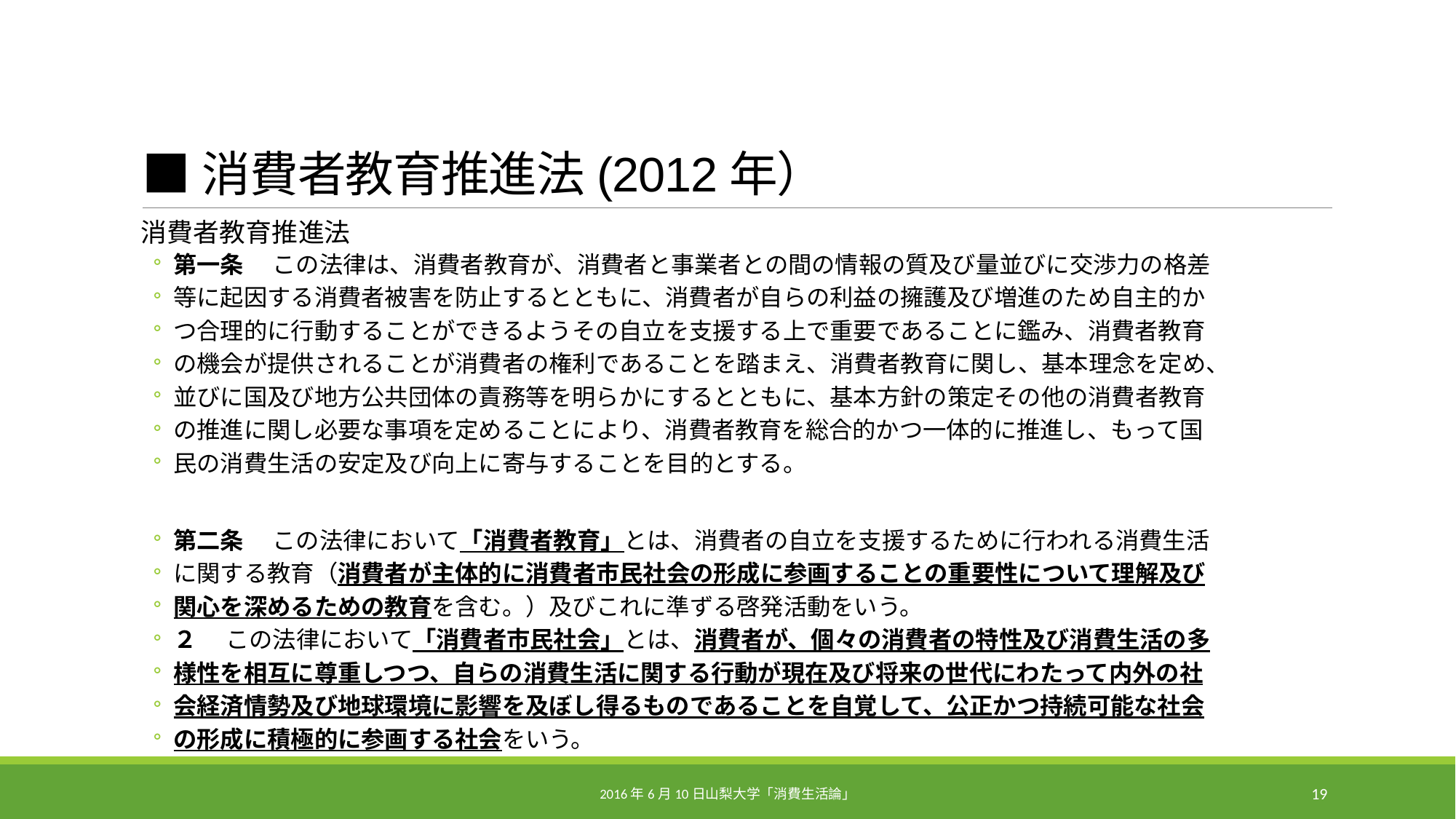

# ■消費者教育推進法(2012年）
消費者教育推進法
第一条 　この法律は、消費者教育が、消費者と事業者との間の情報の質及び量並びに交渉力の格差
等に起因する消費者被害を防止するとともに、消費者が自らの利益の擁護及び増進のため自主的か
つ合理的に行動することができるようその自立を支援する上で重要であることに鑑み、消費者教育
の機会が提供されることが消費者の権利であることを踏まえ、消費者教育に関し、基本理念を定め、
並びに国及び地方公共団体の責務等を明らかにするとともに、基本方針の策定その他の消費者教育
の推進に関し必要な事項を定めることにより、消費者教育を総合的かつ一体的に推進し、もって国
民の消費生活の安定及び向上に寄与することを目的とする。

第二条 　この法律において「消費者教育」とは、消費者の自立を支援するために行われる消費生活
に関する教育（消費者が主体的に消費者市民社会の形成に参画することの重要性について理解及び
関心を深めるための教育を含む。）及びこれに準ずる啓発活動をいう。
２ 　この法律において「消費者市民社会」とは、消費者が、個々の消費者の特性及び消費生活の多
様性を相互に尊重しつつ、自らの消費生活に関する行動が現在及び将来の世代にわたって内外の社
会経済情勢及び地球環境に影響を及ぼし得るものであることを自覚して、公正かつ持続可能な社会
の形成に積極的に参画する社会をいう。

2016年6月10日山梨大学「消費生活論」
19